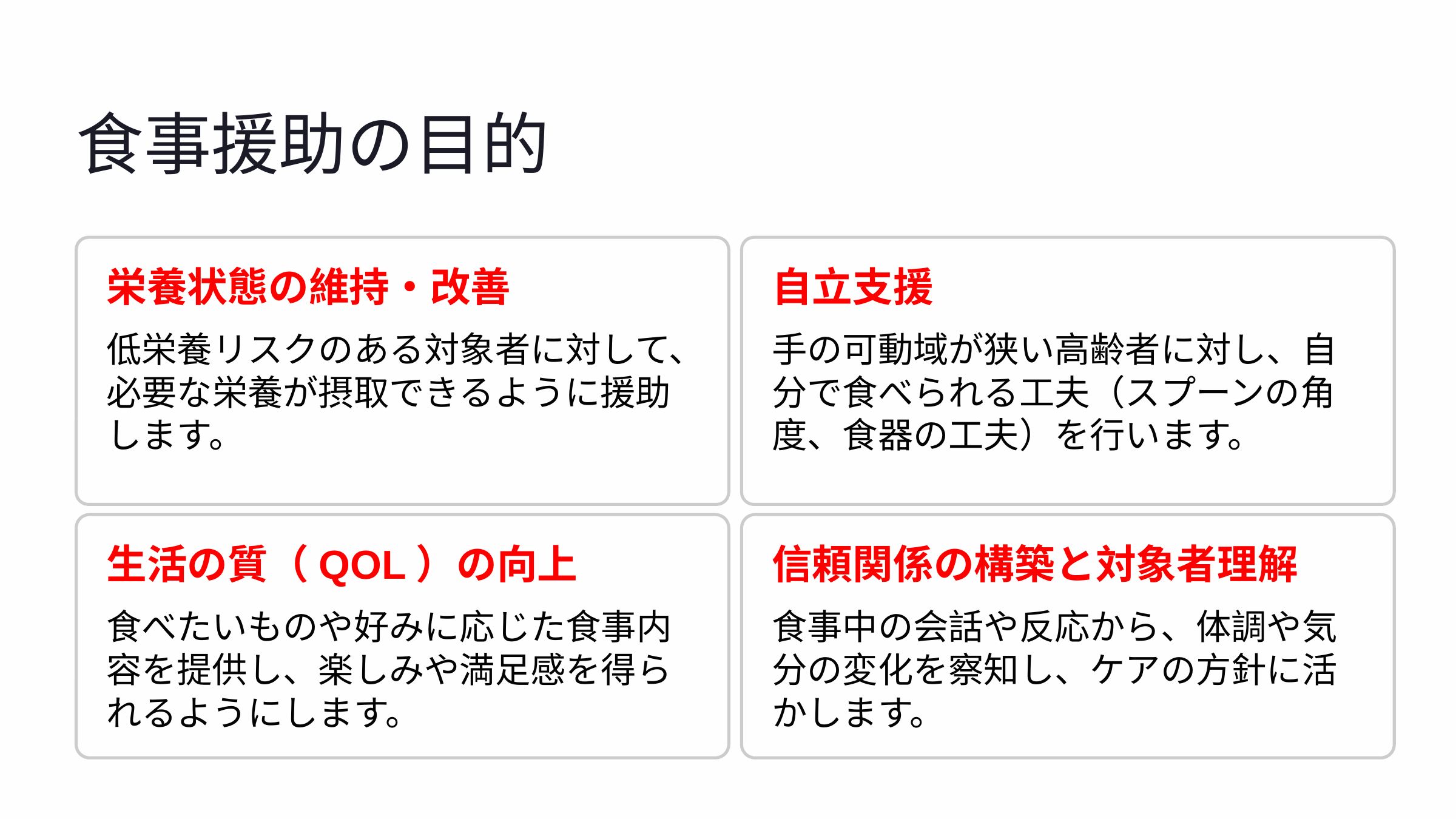

食事援助の目的

栄養状態の維持・改善
自立支援
低栄養リスクのある対象者に対して、必要な栄養が摂取できるように援助します。
手の可動域が狭い高齢者に対し、自分で食べられる工夫（スプーンの角度、食器の工夫）を行います。

生活の質（QOL）の向上
信頼関係の構築と対象者理解
食べたいものや好みに応じた食事内容を提供し、楽しみや満足感を得られるようにします。
食事中の会話や反応から、体調や気分の変化を察知し、ケアの方針に活かします。